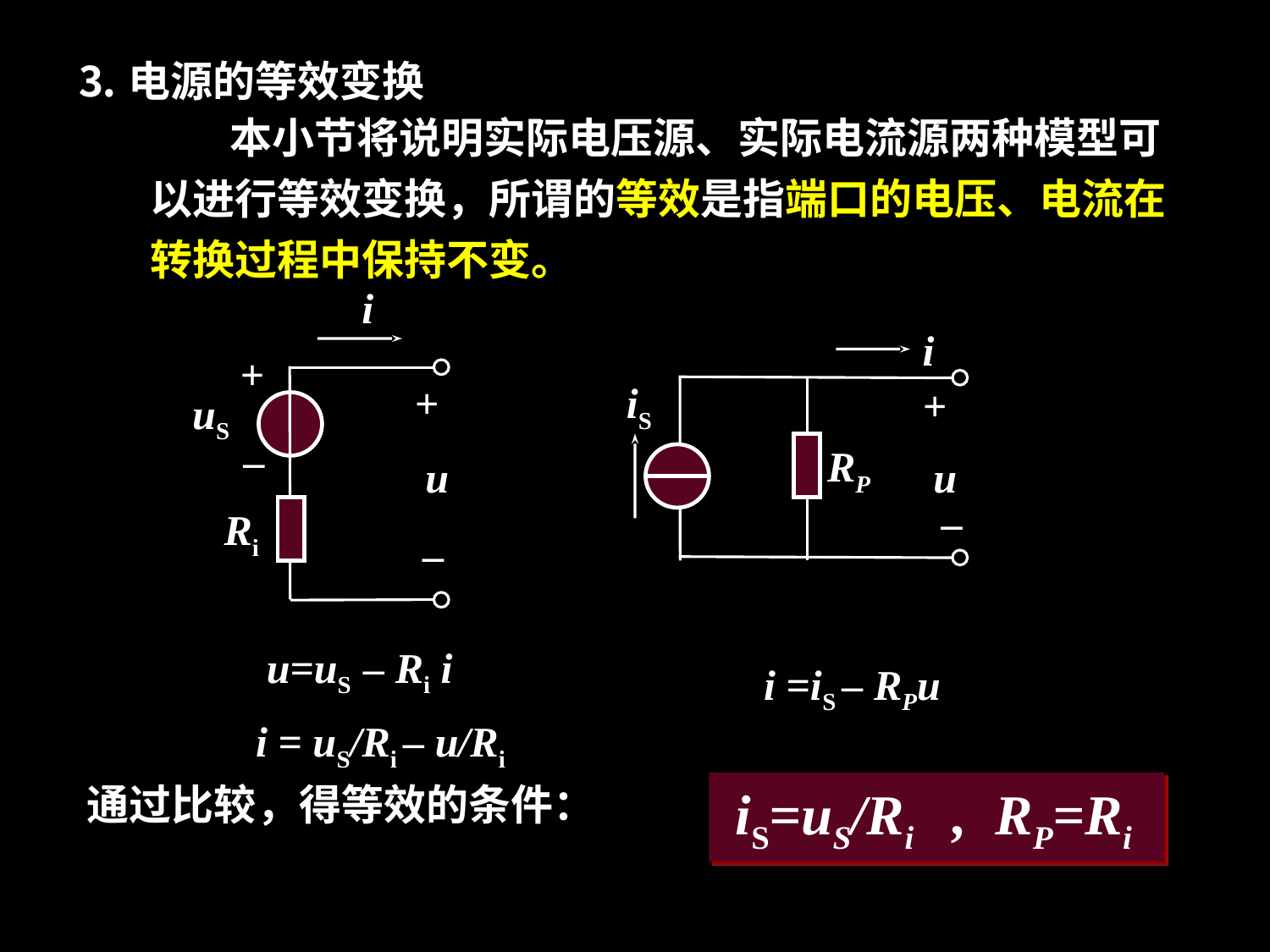

⒊电源的等效变换
本小节将说明实际电压源、实际电流源两种模型可以进行等效变换，所谓的等效是指端口的电压、电流在转换过程中保持不变。
i

+

+
uS

_
u
Ri

_

i

iS

+

RP

u

_

u=uS  – Ri i
i =iS – RPu
i = uS/Ri – u/Ri
 通过比较，得等效的条件：
 iS=uS/Ri    ,  RP=Ri